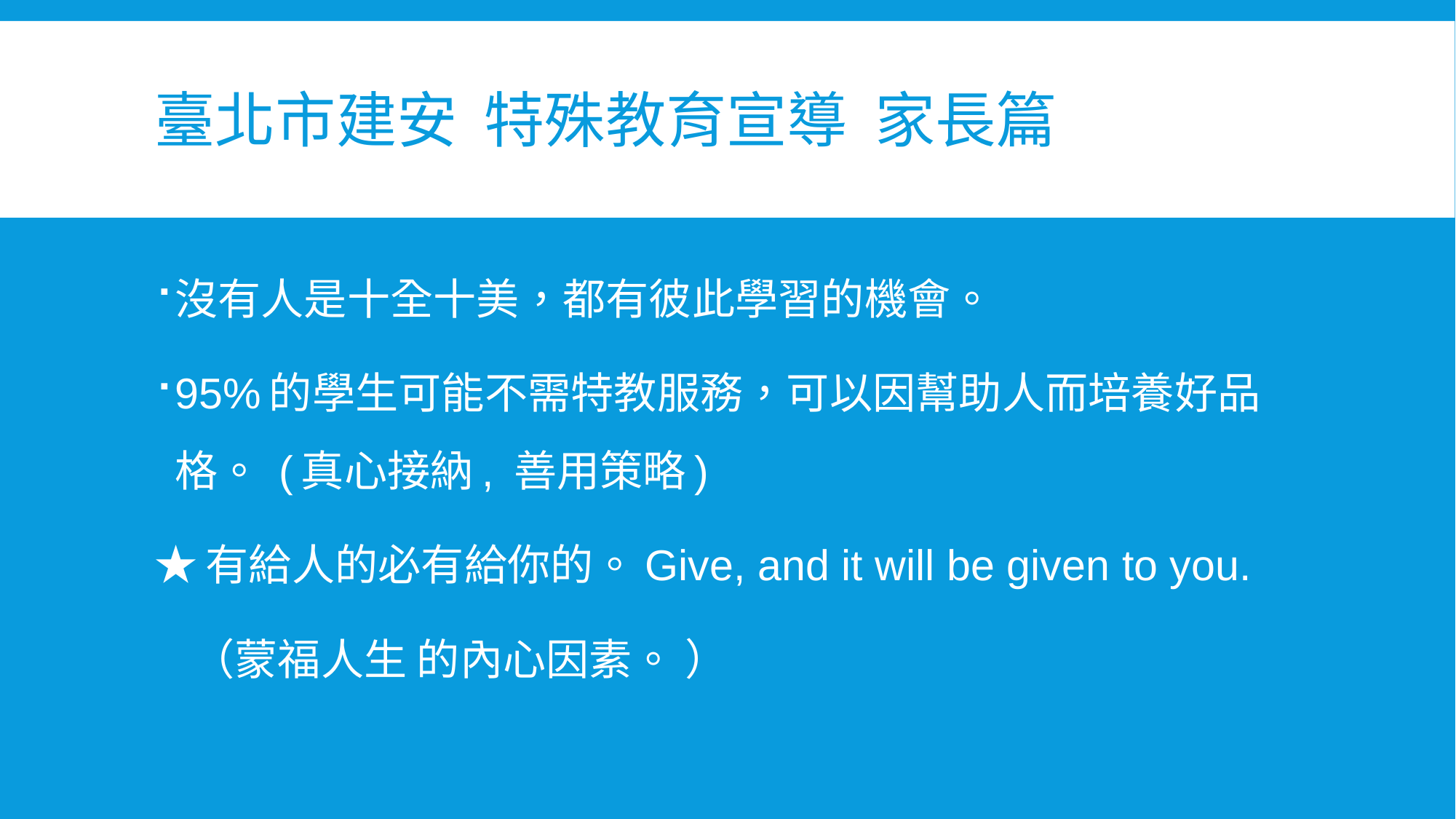

# 臺北市建安  特殊教育宣導  家長篇
沒有人是十全十美，都有彼此學習的機會。
95%的學生可能不需特教服務，可以因幫助人而培養好品格。 (真心接納, 善用策略)
★有給人的必有給你的。Give, and it will be given to you.
   （蒙福人生 的內心因素。 ）